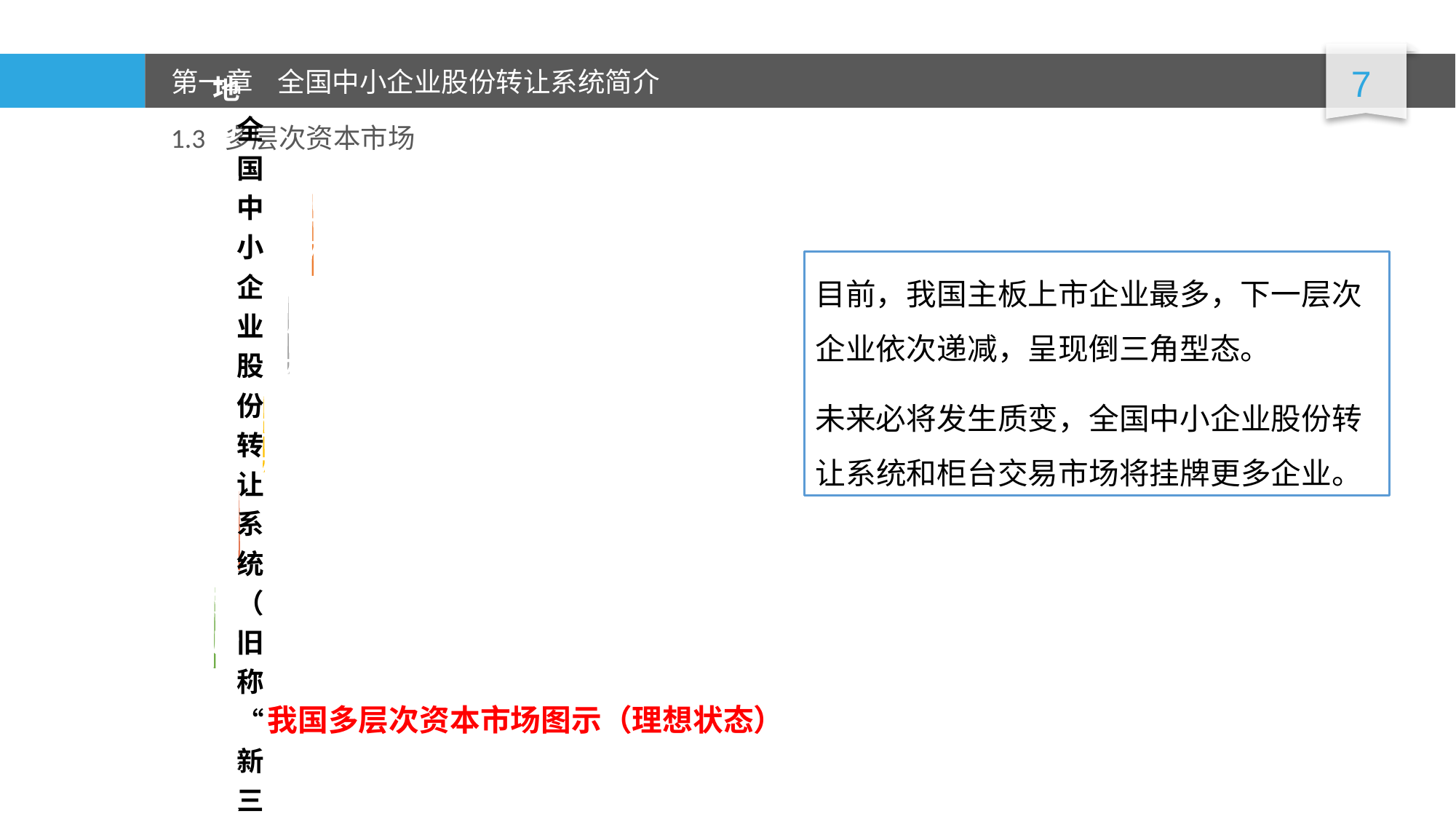

1.3  多层次资本市场
主板
全国中小企业股份转让系统
目前，我国主板上市企业最多，下一层次企业依次递减，呈现倒三角型态。
未来必将发生质变，全国中小企业股份转让系统和柜台交易市场将挂牌更多企业。
我国多层次资本市场图示（理想状态）